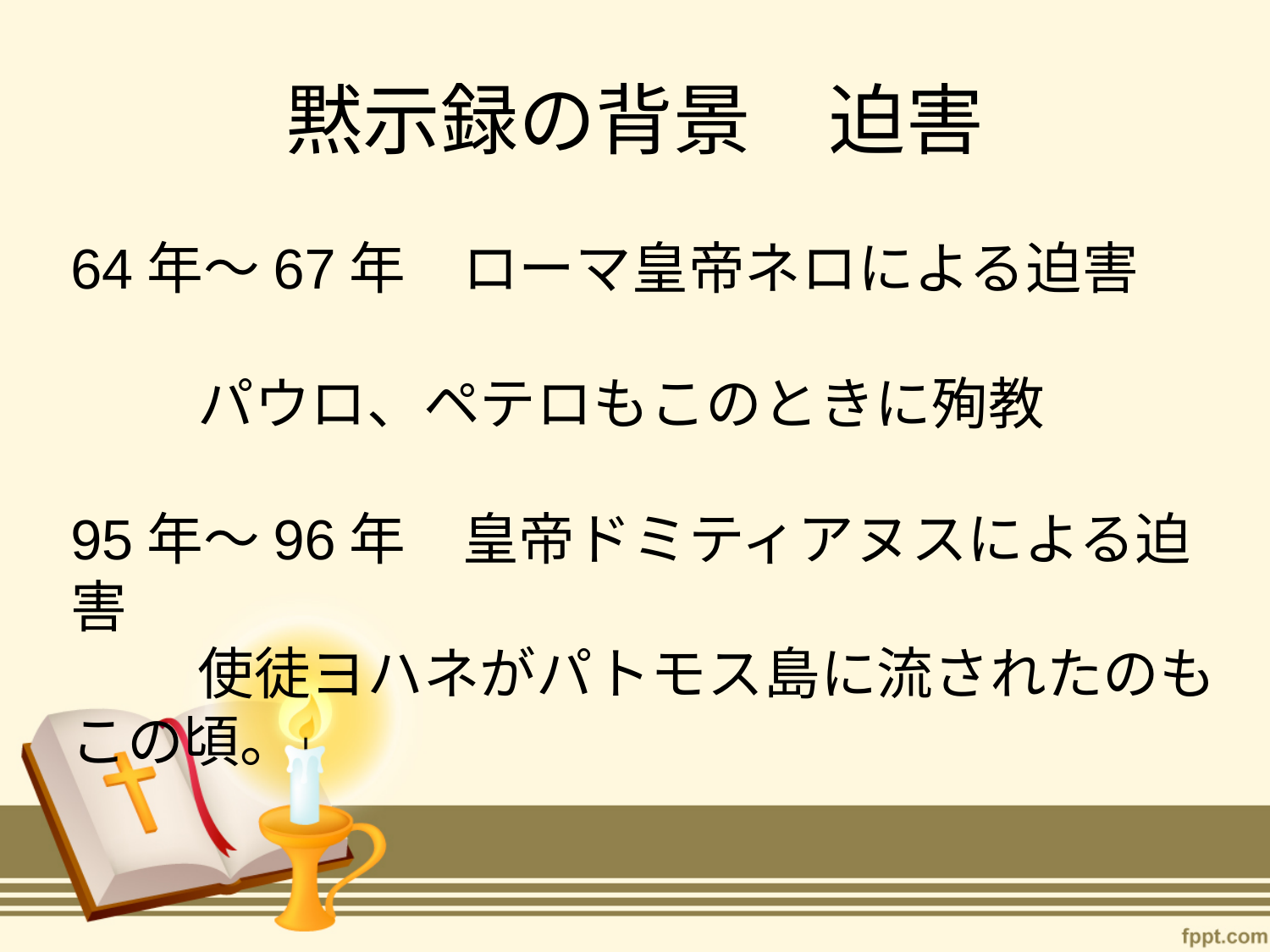

# 黙示録の背景　迫害
64年～67年　ローマ皇帝ネロによる迫害
	パウロ、ペテロもこのときに殉教

95年～96年　皇帝ドミティアヌスによる迫害
	使徒ヨハネがパトモス島に流されたのもこの頃。